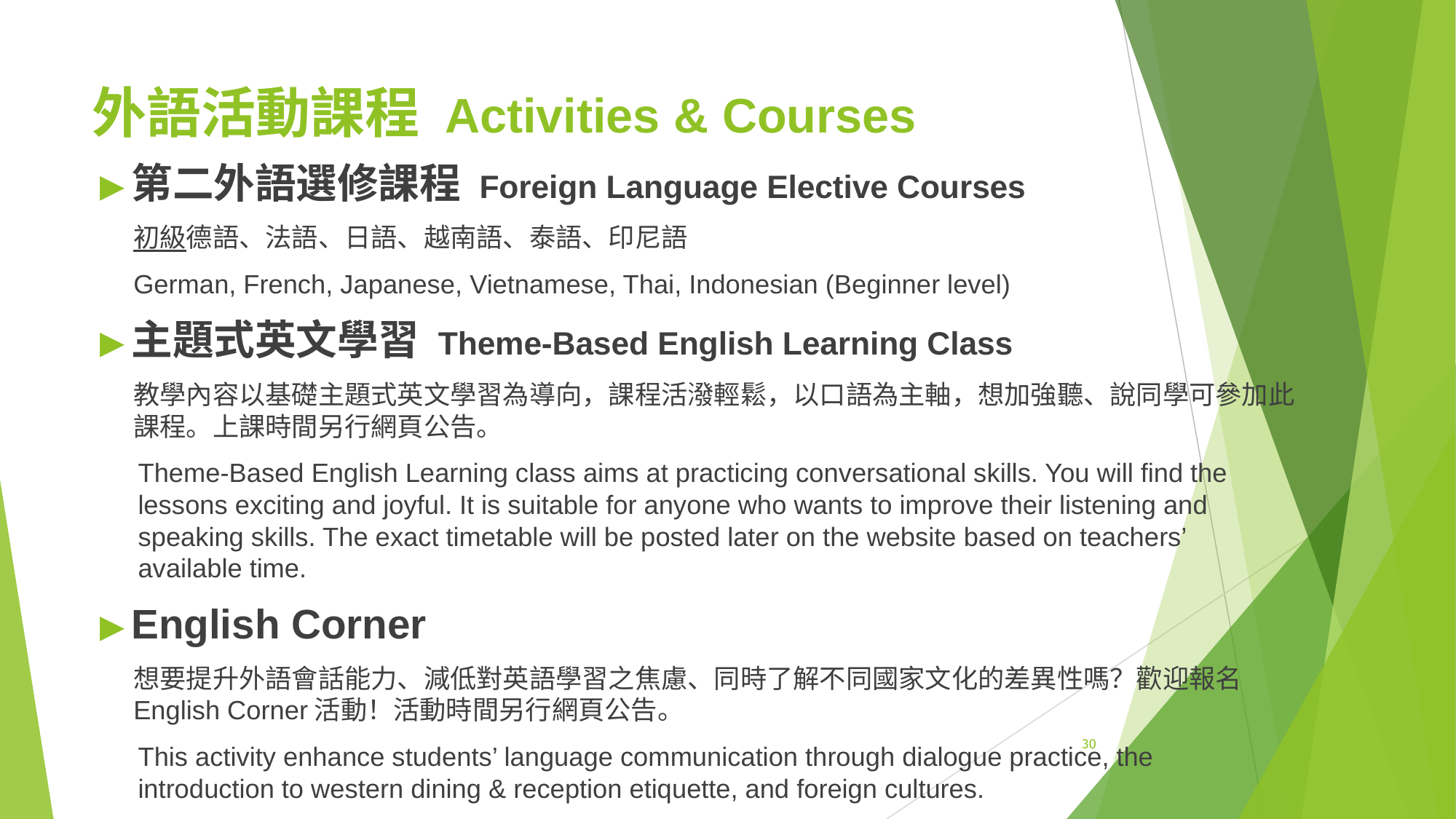

外語活動課程 Activities & Courses
第二外語選修課程 Foreign Language Elective Courses
初級德語、法語、日語、越南語、泰語、印尼語
German, French, Japanese, Vietnamese, Thai, Indonesian (Beginner level)
主題式英文學習 Theme-Based English Learning Class
教學內容以基礎主題式英文學習為導向，課程活潑輕鬆，以口語為主軸，想加強聽、說同學可參加此課程。上課時間另行網頁公告。
Theme-Based English Learning class aims at practicing conversational skills. You will find the lessons exciting and joyful. It is suitable for anyone who wants to improve their listening and speaking skills. The exact timetable will be posted later on the website based on teachers’ available time.
English Corner
想要提升外語會話能力、減低對英語學習之焦慮、同時了解不同國家文化的差異性嗎？歡迎報名English Corner活動！活動時間另行網頁公告。
This activity enhance students’ language communication through dialogue practice, the introduction to western dining & reception etiquette, and foreign cultures.
30